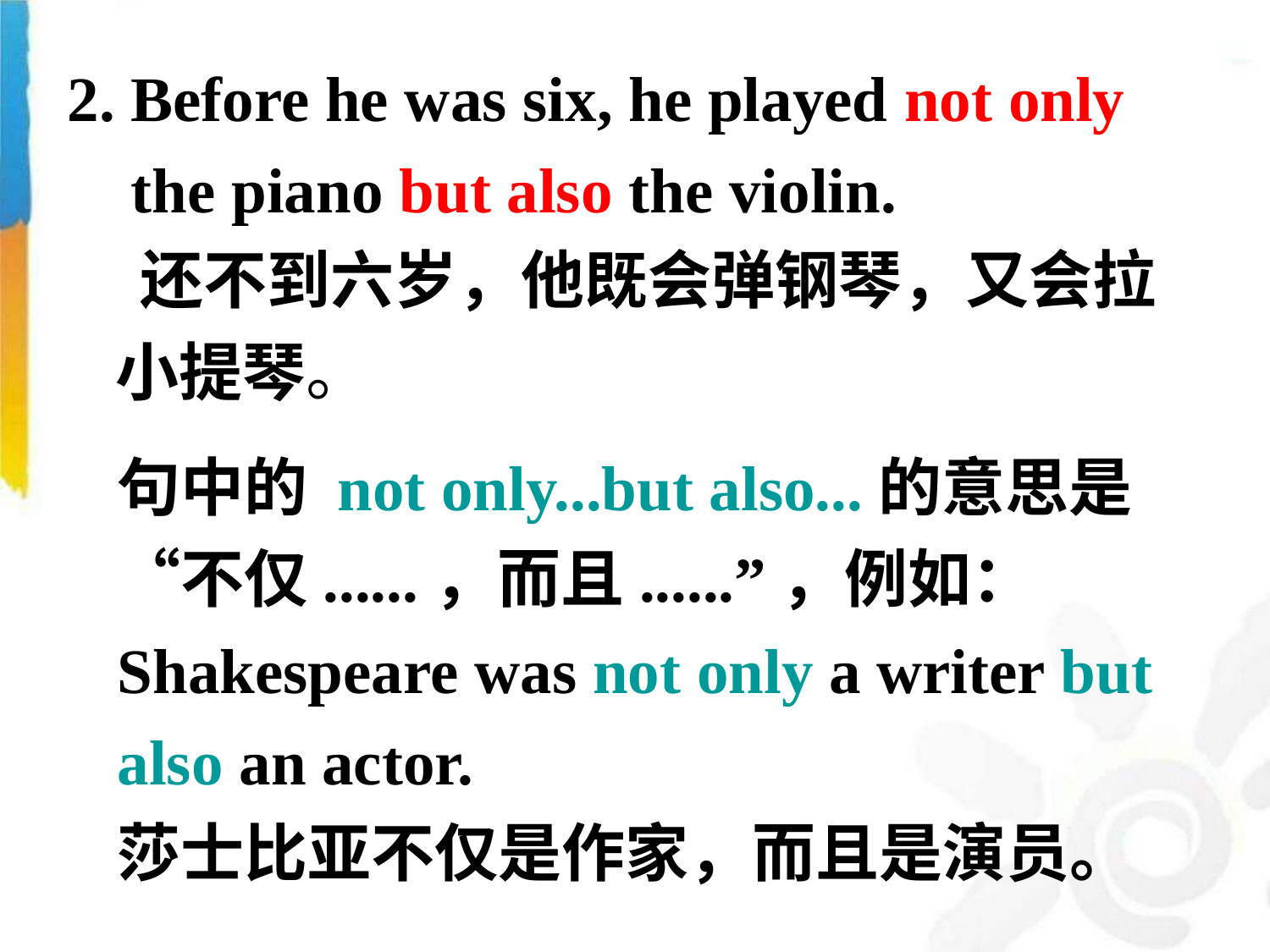

2. Before he was six, he played not only
    the piano but also the violin.
    还不到六岁，他既会弹钢琴，又会拉小提琴。
句中的 not only...but also...的意思是“不仅......，而且......”，例如：
Shakespeare was not only a writer but also an actor.
莎士比亚不仅是作家，而且是演员。